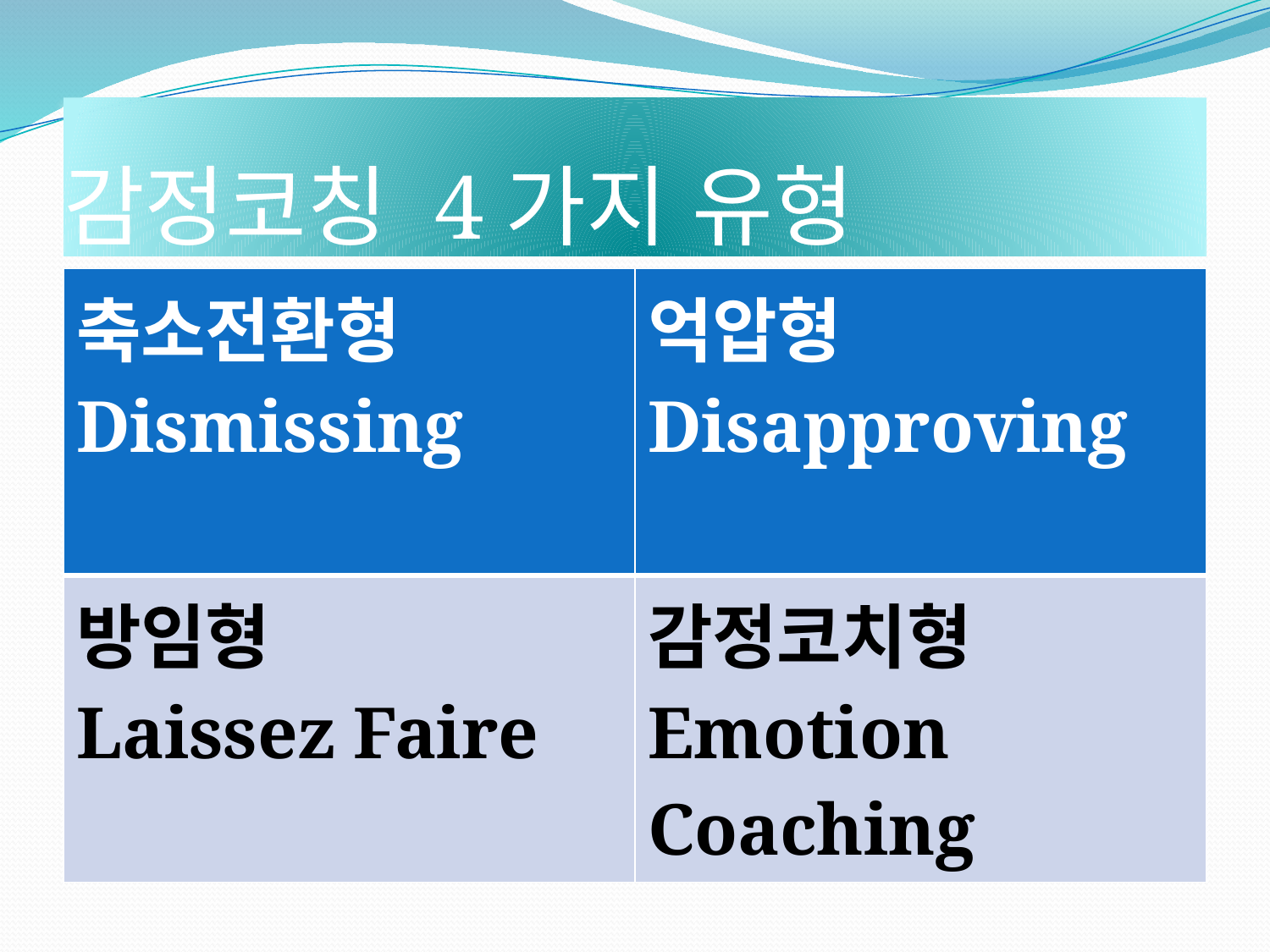

# 감정코칭 4가지 유형
| 축소전환형   Dismissing | 억압형  Disapproving |
| --- | --- |
| 방임형         Laissez Faire | 감정코치형  Emotion  Coaching |